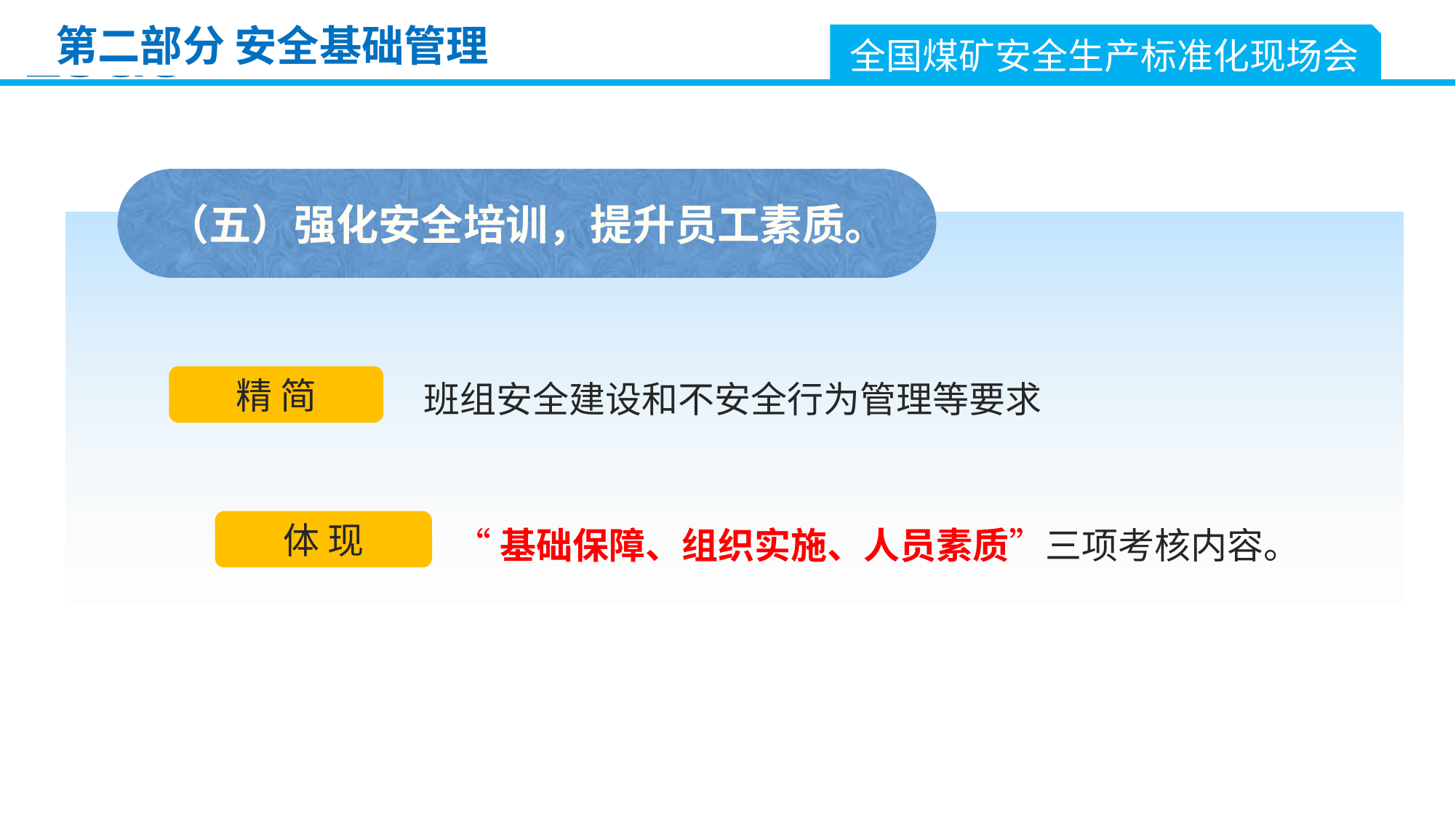

第二部分 安全基础管理

全国煤矿安全生产标准化现场会
（五）强化安全培训，提升员工素质。

班组安全建设和不安全行为管理等要求
精 简
“基础保障、组织实施、人员素质”三项考核内容。
体 现